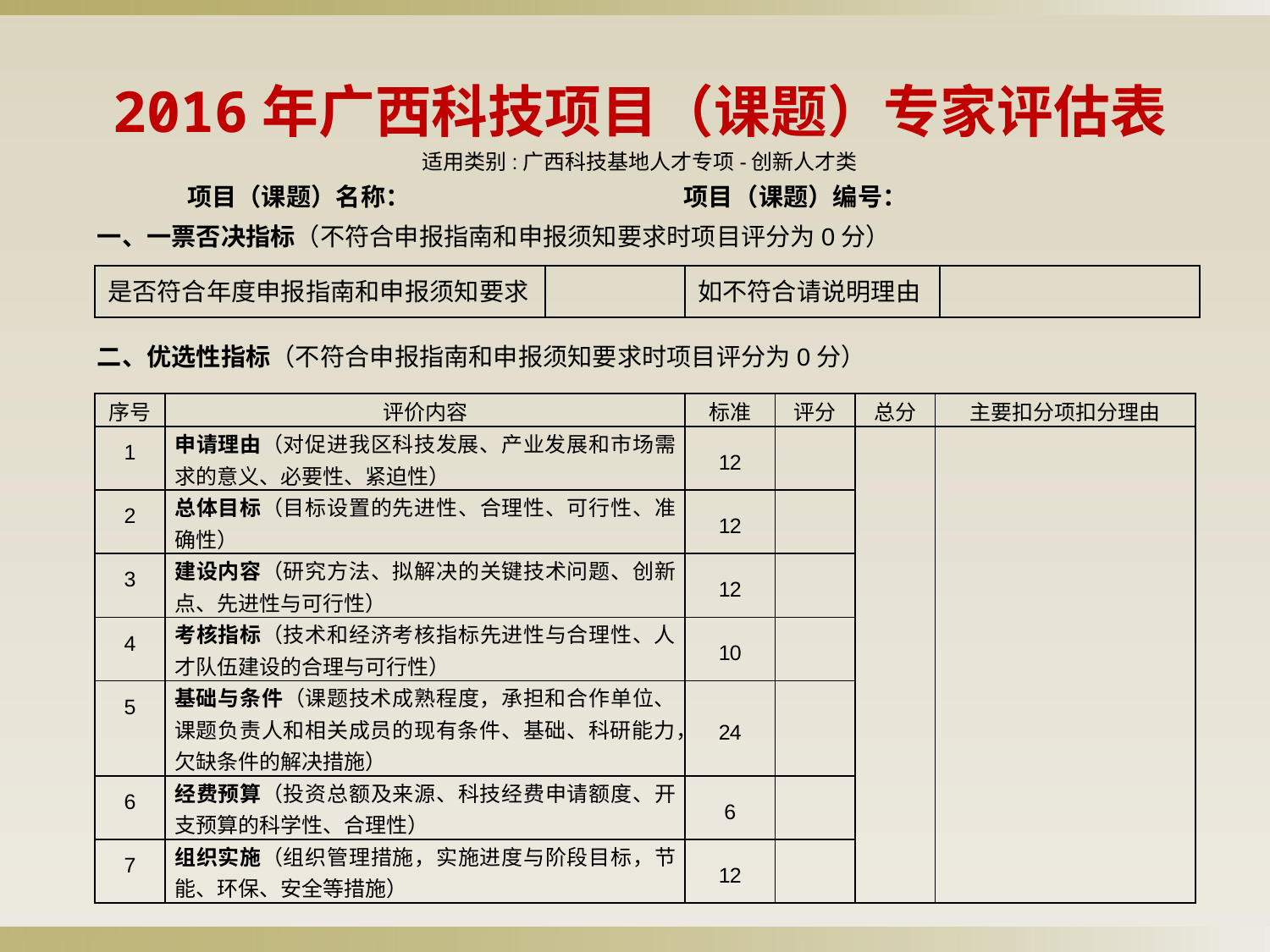

2016年广西科技项目（课题）专家评估表
适用类别:广西科技基地人才专项-创新人才类

项目（课题）名称：                                                项目（课题）编号：
一、一票否决指标（不符合申报指南和申报须知要求时项目评分为0分）
| 是否符合年度申报指南和申报须知要求 |  | 如不符合请说明理由 |  |
| --- | --- | --- | --- |
二、优选性指标（不符合申报指南和申报须知要求时项目评分为0分）
| 序号 | 评价内容 | 标准 | 评分 | 总分 | 主要扣分项扣分理由 |
| --- | --- | --- | --- | --- | --- |
| 1 | 申请理由（对促进我区科技发展、产业发展和市场需求的意义、必要性、紧迫性） | 12 |  |  |  |
| 2 | 总体目标（目标设置的先进性、合理性、可行性、准确性） | 12 |  |  |  |
| 3 | 建设内容（研究方法、拟解决的关键技术问题、创新点、先进性与可行性） | 12 |  |  |  |
| 4 | 考核指标（技术和经济考核指标先进性与合理性、人才队伍建设的合理与可行性） | 10 |  |  |  |
| 5 | 基础与条件（课题技术成熟程度，承担和合作单位、课题负责人和相关成员的现有条件、基础、科研能力，欠缺条件的解决措施） | 24 |  |  |  |
| 6 | 经费预算（投资总额及来源、科技经费申请额度、开支预算的科学性、合理性） | 6 |  |  |  |
| 7 | 组织实施（组织管理措施，实施进度与阶段目标，节能、环保、安全等措施） | 12 |  |  |  |